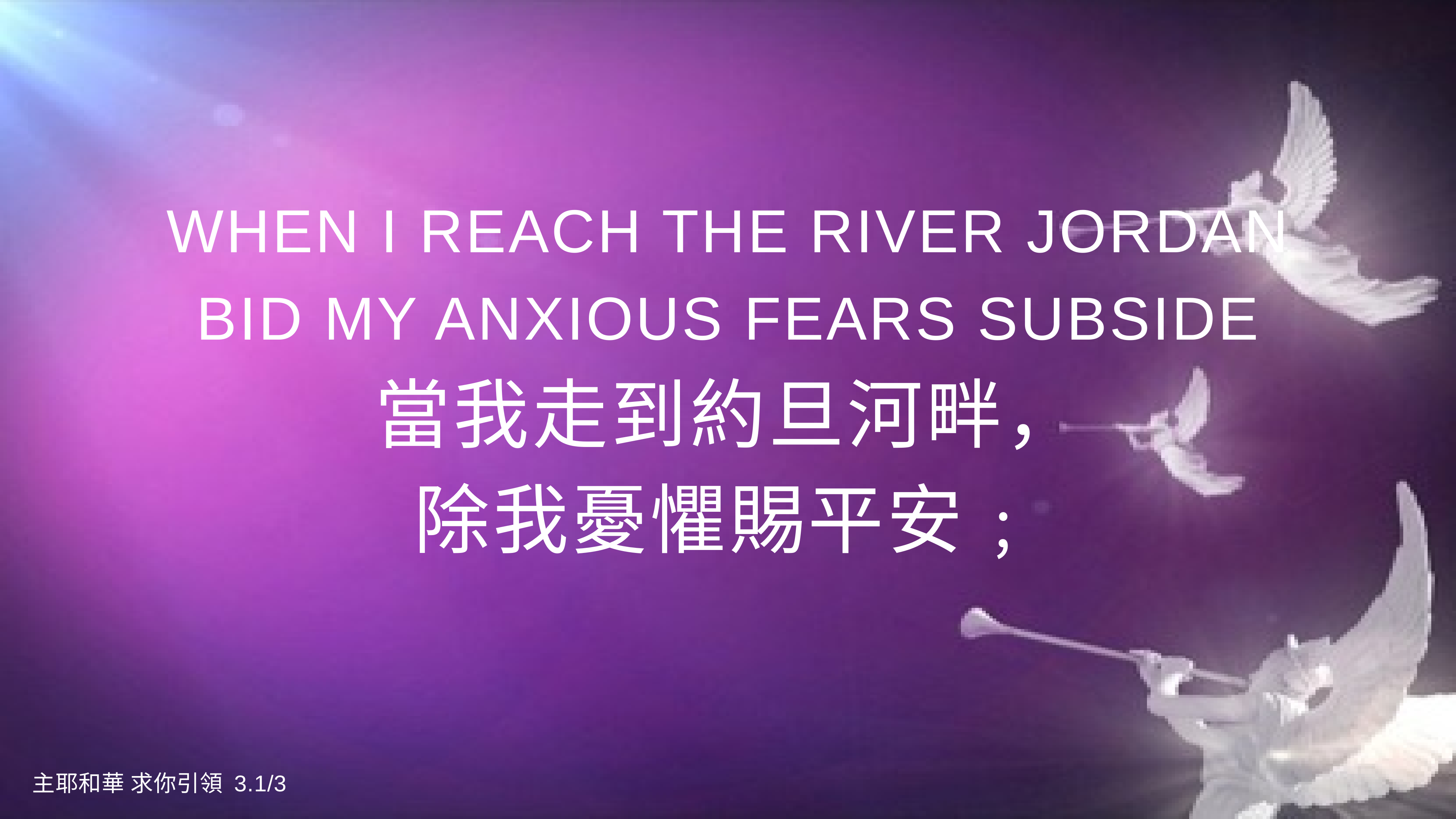

When I reach the river Jordan
Bid my anxious fears subside
當我走到約旦河畔，
除我憂懼賜平安﹔
主耶和華 求你引領 3.1/3